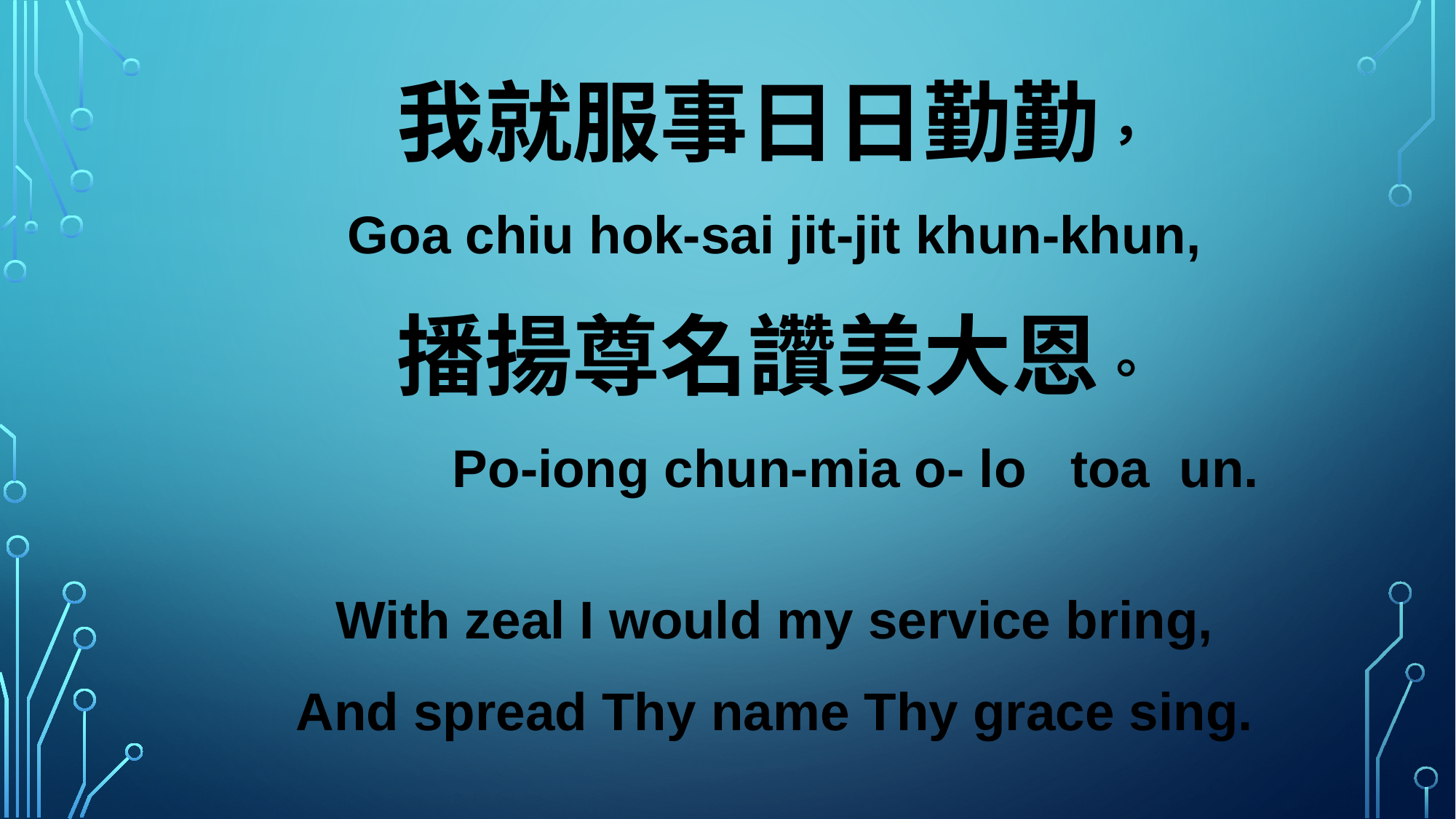

我就服事日日勤勤，
Goa chiu hok-sai jit-jit khun-khun,
播揚尊名讚美大恩。
                  Po-iong chun-mia o- lo   toa  un.

With zeal I would my service bring,
And spread Thy name Thy grace sing.